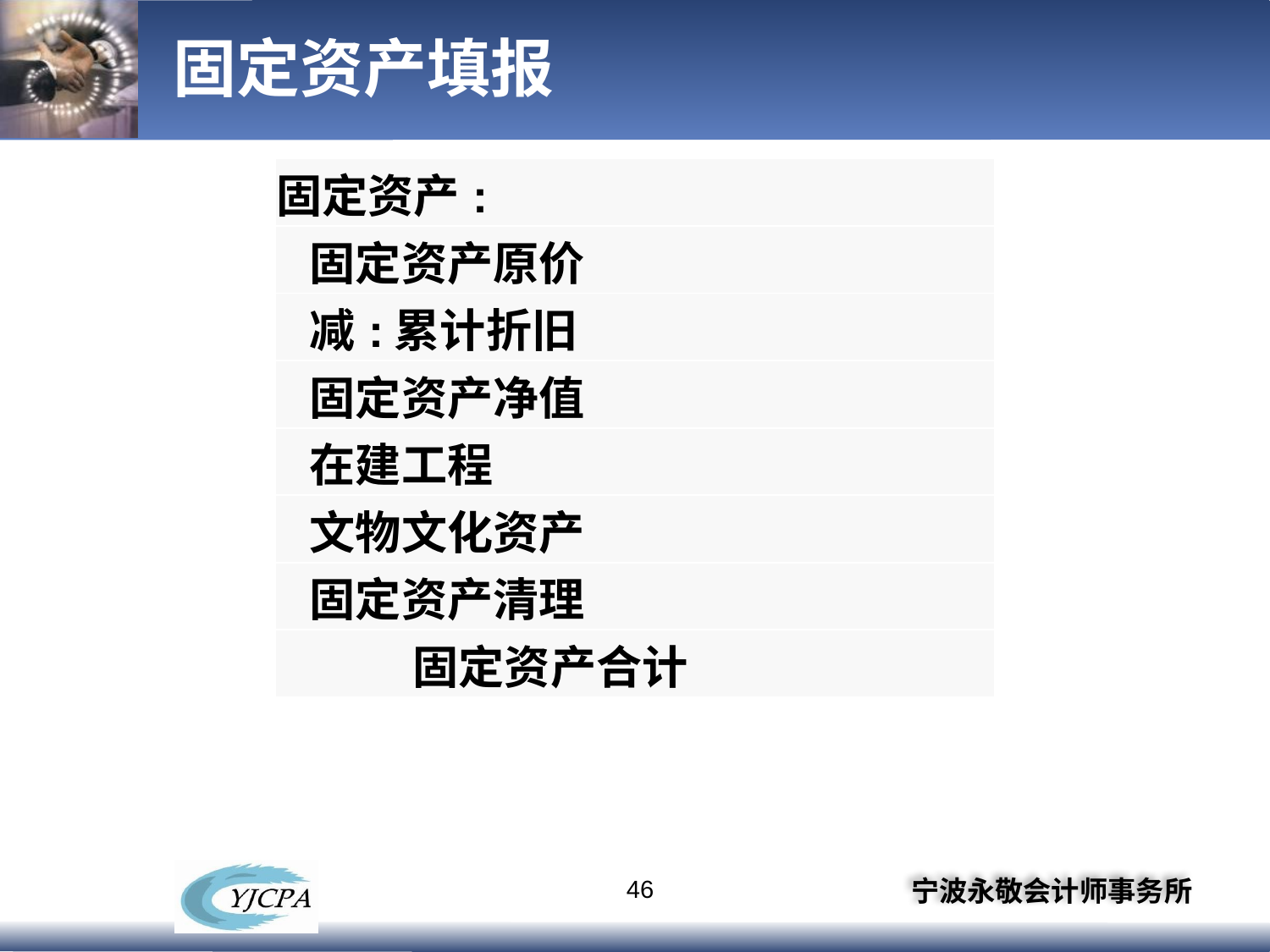

# 固定资产填报
| 固定资产: |
| --- |
| 固定资产原价 |
| 减:累计折旧 |
| 固定资产净值 |
| 在建工程 |
| 文物文化资产 |
| 固定资产清理 |
| 固定资产合计 |